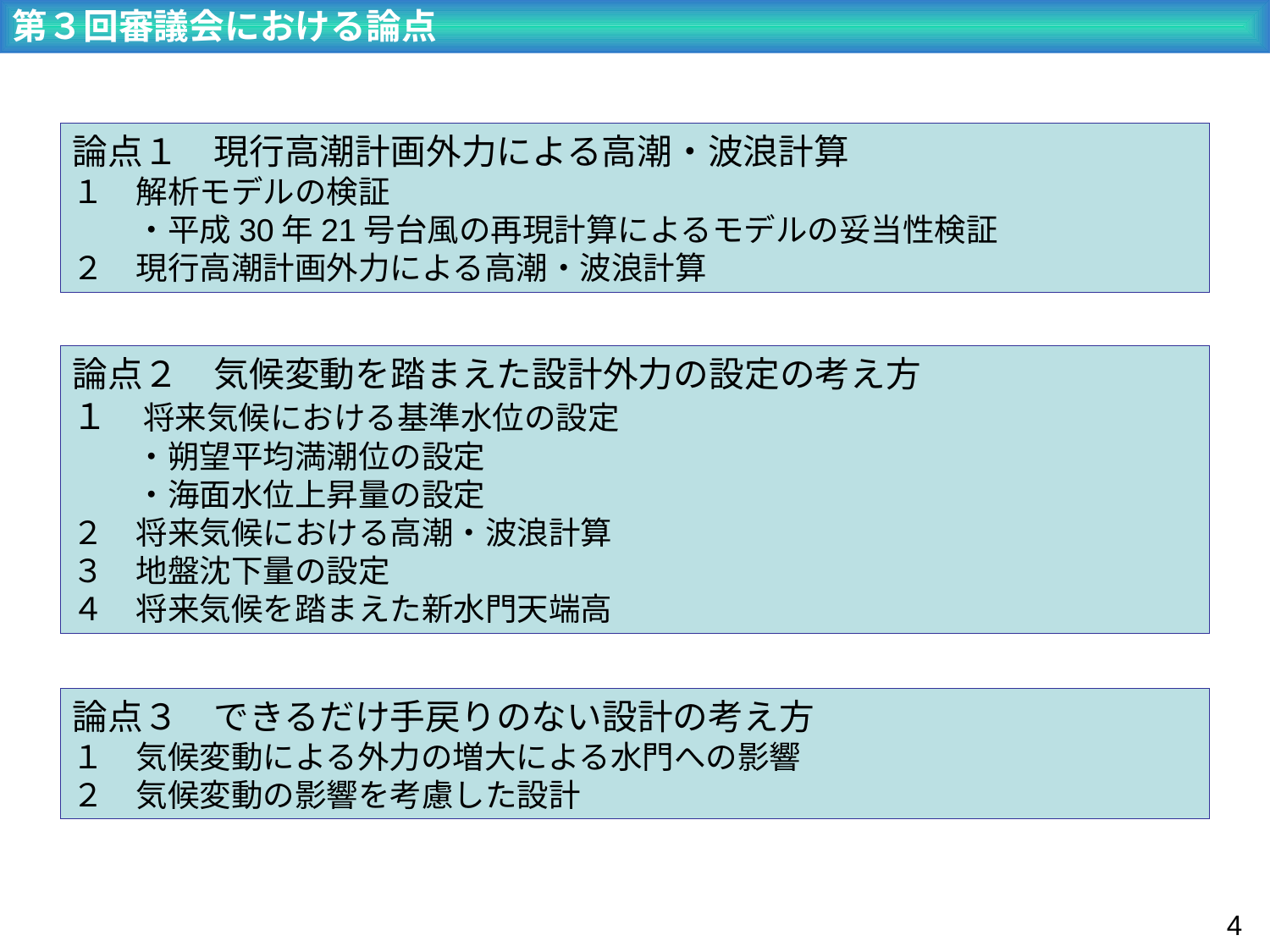

第３回審議会における論点
論点１　現行高潮計画外力による高潮・波浪計算
１　解析モデルの検証
　　・平成30年21号台風の再現計算によるモデルの妥当性検証
２　現行高潮計画外力による高潮・波浪計算
論点２　気候変動を踏まえた設計外力の設定の考え方
１　将来気候における基準水位の設定
　　・朔望平均満潮位の設定
　　・海面水位上昇量の設定
２　将来気候における高潮・波浪計算
３　地盤沈下量の設定
４　将来気候を踏まえた新水門天端高
論点３　できるだけ手戻りのない設計の考え方
１　気候変動による外力の増大による水門への影響
２　気候変動の影響を考慮した設計
4